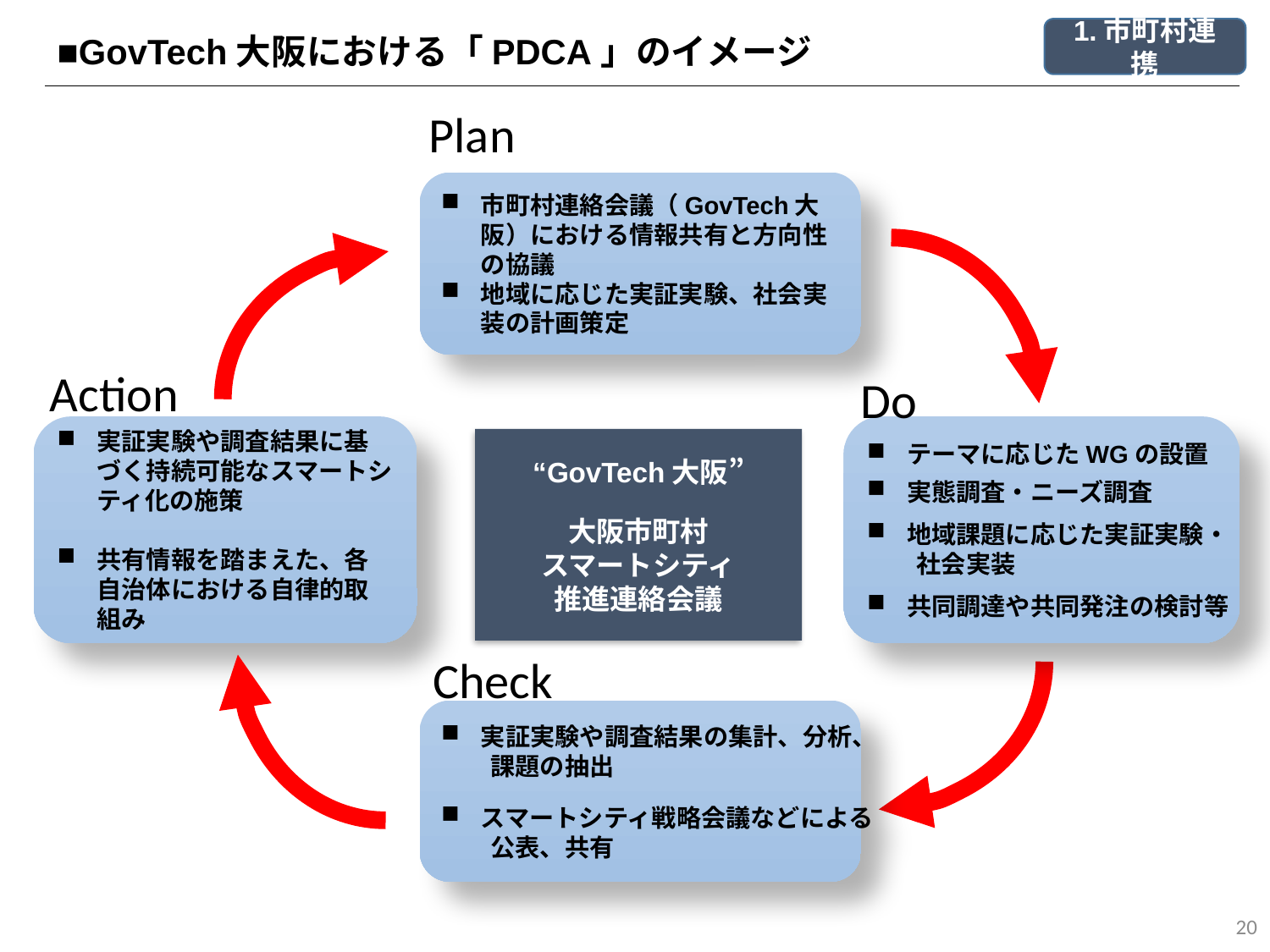

1.市町村連携
■GovTech大阪における「PDCA」のイメージ
Plan
市町村連絡会議（GovTech大阪）における情報共有と方向性の協議
地域に応じた実証実験、社会実装の計画策定

Action
Do
実証実験や調査結果に基づく持続可能なスマートシティ化の施策

共有情報を踏まえた、各自治体における自律的取組み
テーマに応じたWGの設置

実態調査・ニーズ調査

地域課題に応じた実証実験・
　　社会実装

共同調達や共同発注の検討等
“GovTech大阪”

大阪市町村
スマートシティ
推進連絡会議

Check
実証実験や調査結果の集計、分析、
　　課題の抽出

スマートシティ戦略会議などによる
　　公表、共有
20